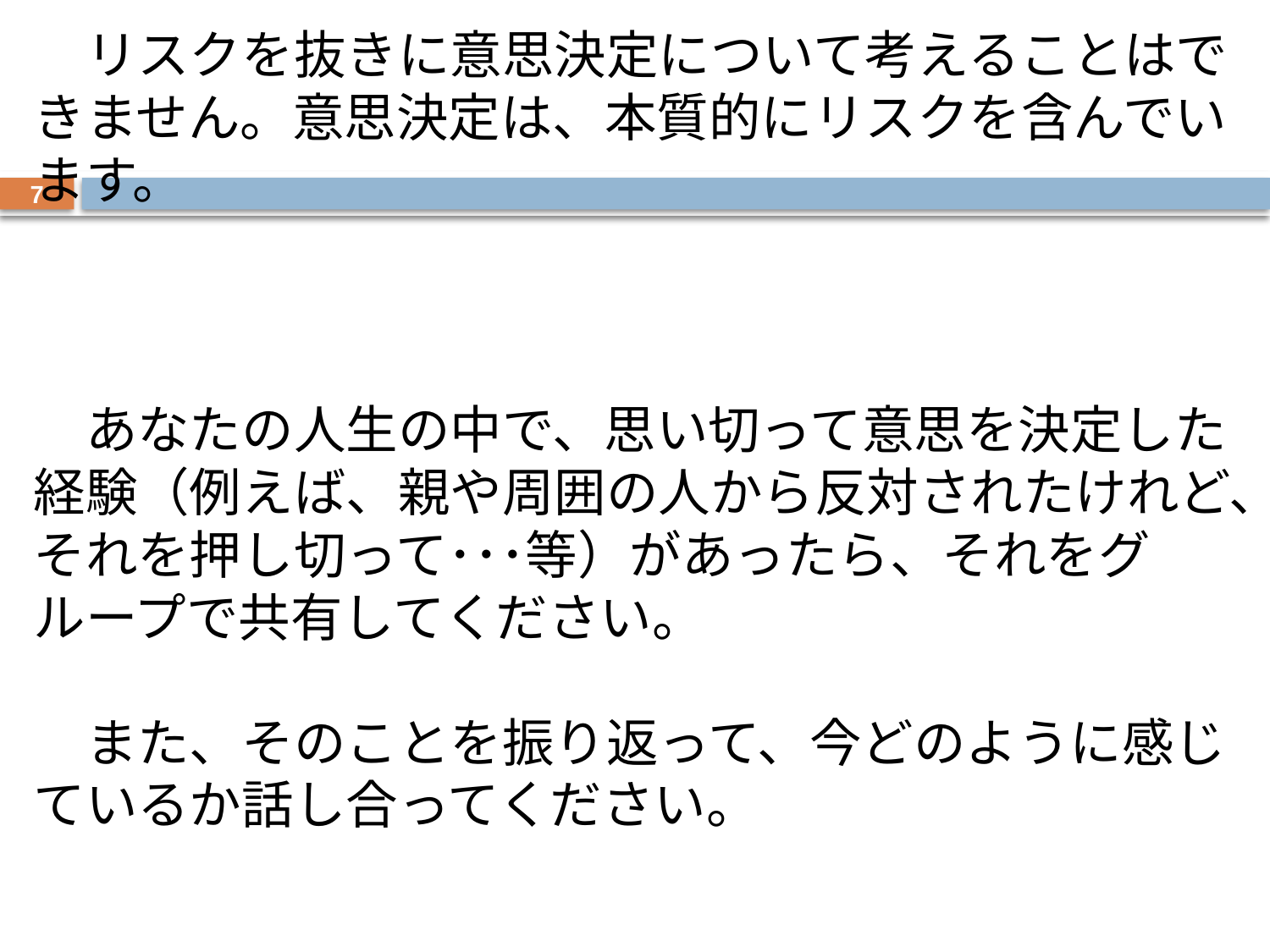

リスクを抜きに意思決定について考えることはできません。意思決定は、本質的にリスクを含んでいます。

　あなたの人生の中で、思い切って意思を決定した経験（例えば、親や周囲の人から反対されたけれど、それを押し切って･･･等）があったら、それをグループで共有してください。

　また、そのことを振り返って、今どのように感じているか話し合ってください。
7